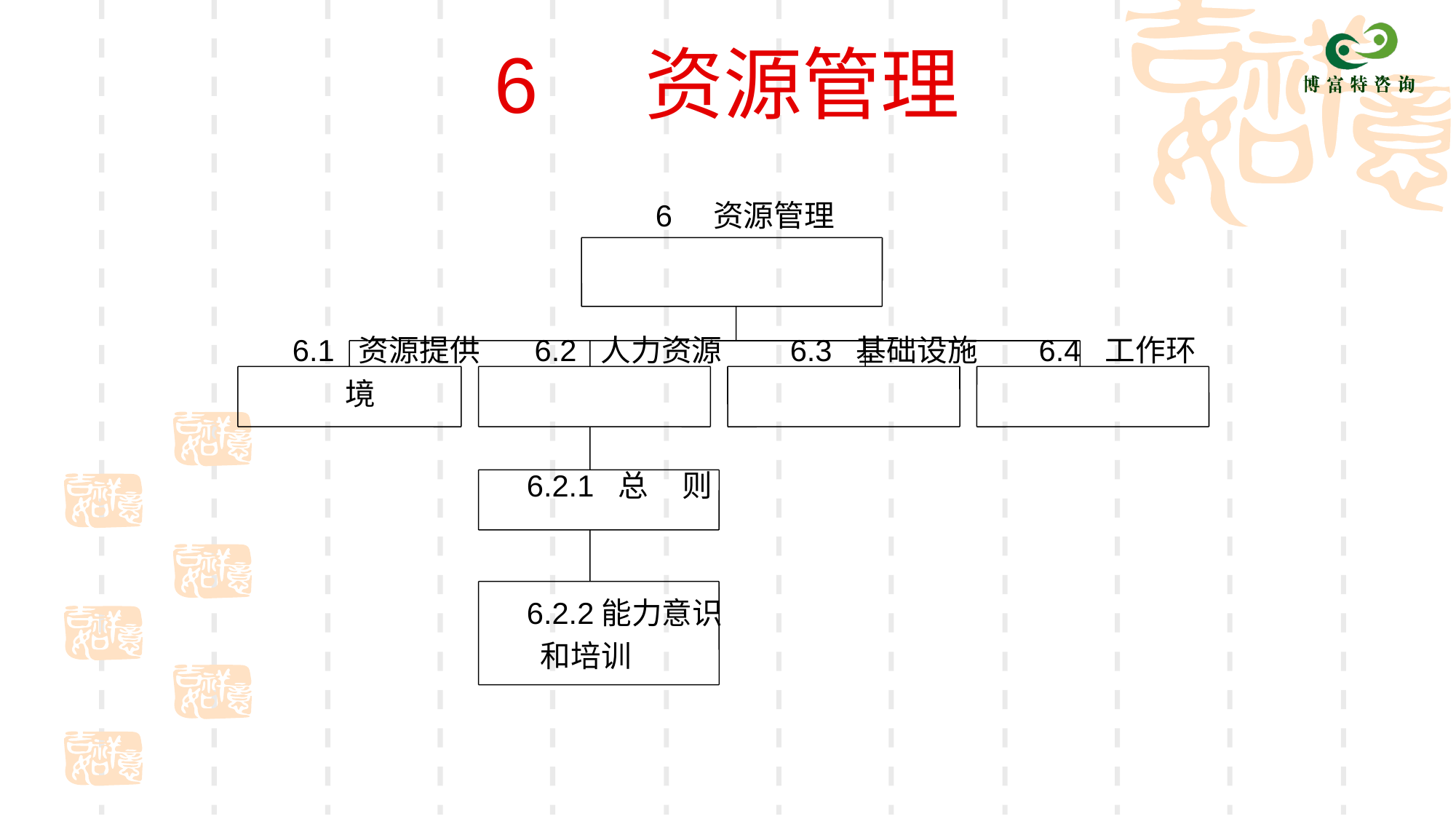

# 6    资源管理
6    资源管理

 6.1  资源提供       6.2  人力资源         6.3  基础设施        6.4  工作环境

                             6.2.1  总     则

                             6.2.2能力意识
                                     和培训